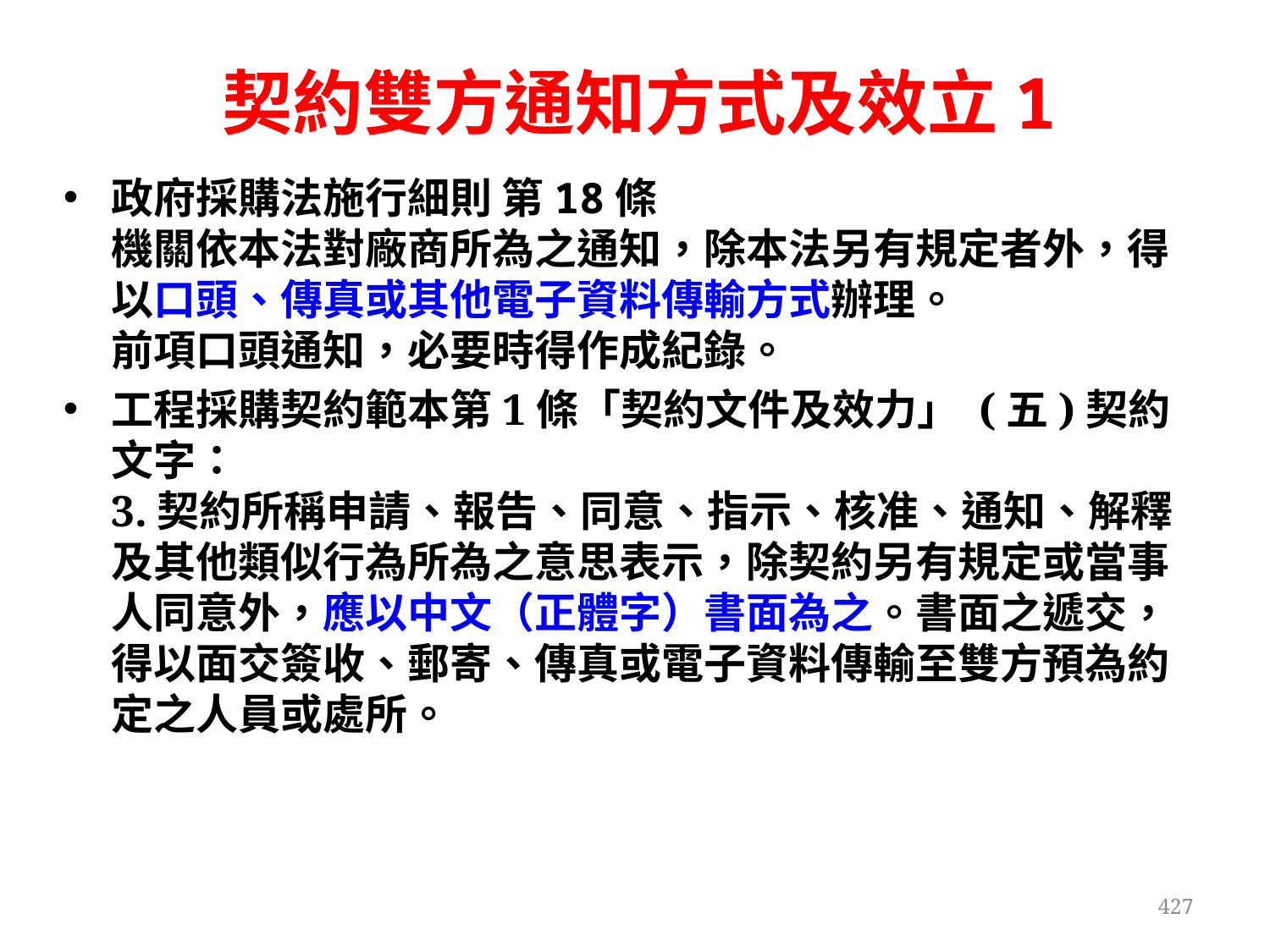

契約雙方通知方式及效立1
政府採購法施行細則 第18條
機關依本法對廠商所為之通知，除本法另有規定者外，得以口頭、傳真或其他電子資料傳輸方式辦理。
前項口頭通知，必要時得作成紀錄。
工程採購契約範本第1條「契約文件及效力」 (五)契約文字：
3.契約所稱申請、報告、同意、指示、核准、通知、解釋及其他類似行為所為之意思表示，除契約另有規定或當事人同意外，應以中文（正體字）書面為之。書面之遞交，得以面交簽收、郵寄、傳真或電子資料傳輸至雙方預為約定之人員或處所。

427